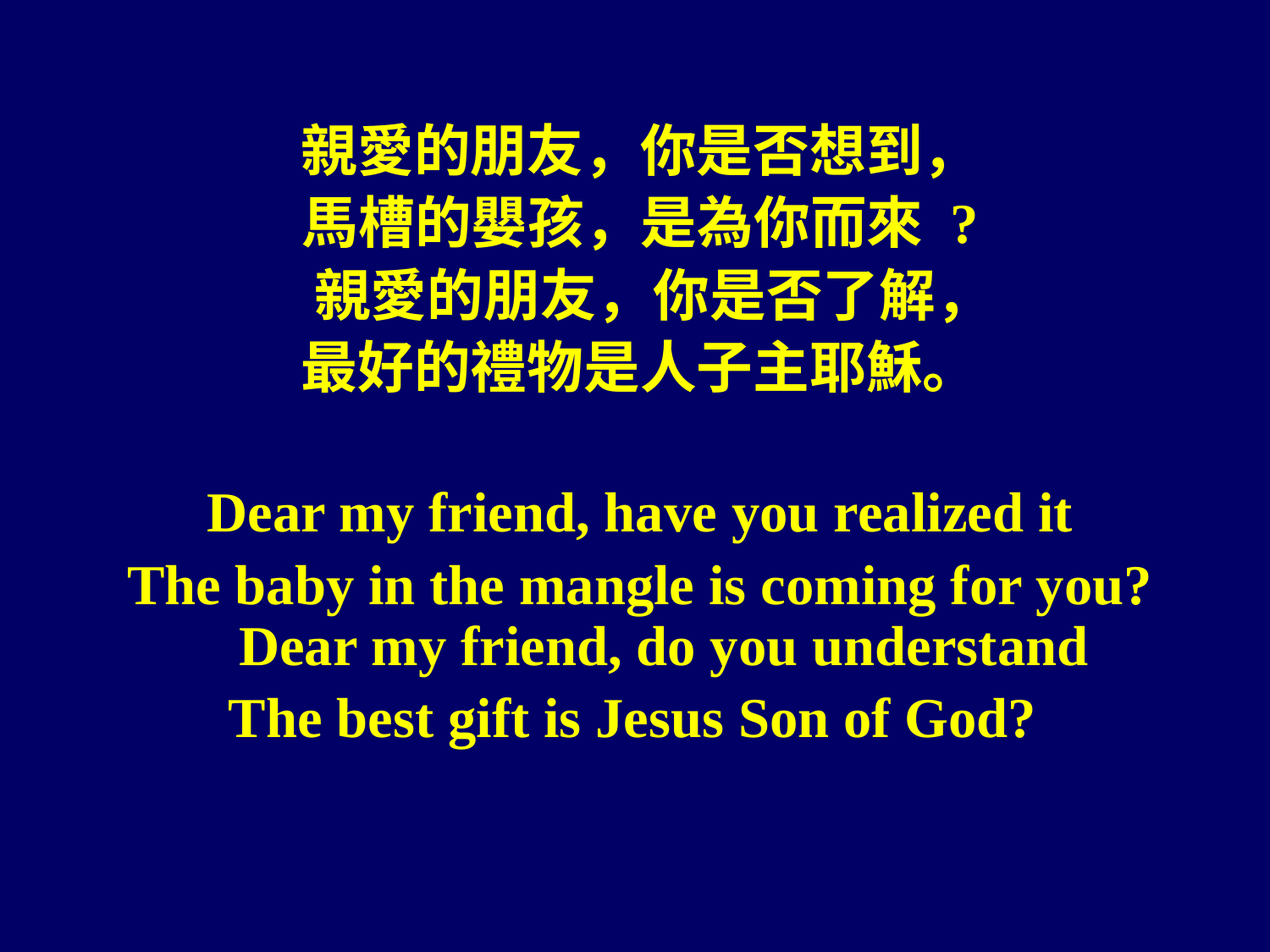

親愛的朋友，你是否想到，
馬槽的嬰孩，是為你而來 ?
 親愛的朋友，你是否了解，
最好的禮物是人子主耶穌。

Dear my friend, have you realized it
The baby in the mangle is coming for you?
Dear my friend, do you understand
The best gift is Jesus Son of God?